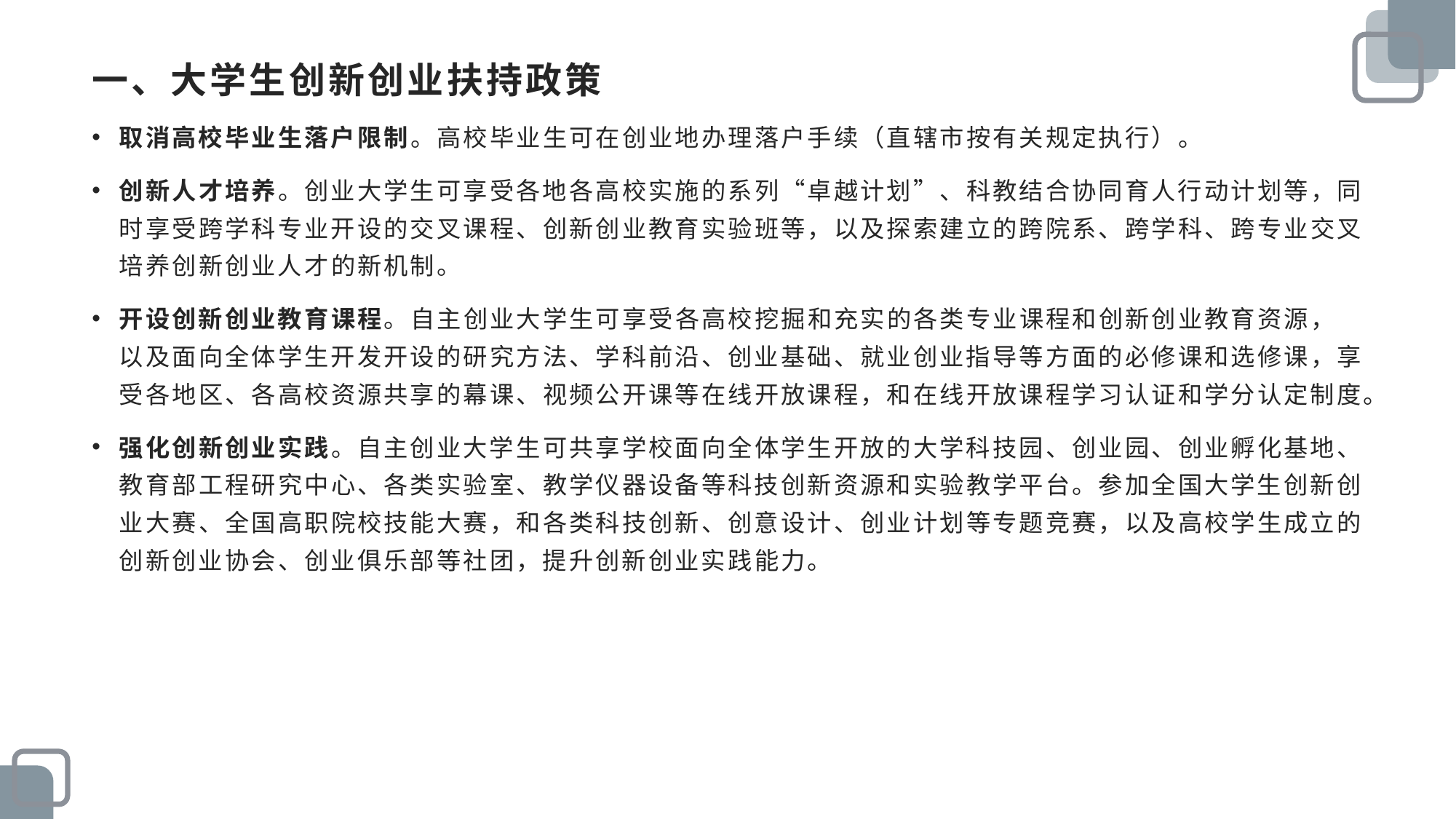

# 一、大学生创新创业扶持政策
取消高校毕业生落户限制。高校毕业生可在创业地办理落户手续（直辖市按有关规定执行）。
创新人才培养。创业大学生可享受各地各高校实施的系列“卓越计划”、科教结合协同育人行动计划等，同时享受跨学科专业开设的交叉课程、创新创业教育实验班等，以及探索建立的跨院系、跨学科、跨专业交叉培养创新创业人才的新机制。
开设创新创业教育课程。自主创业大学生可享受各高校挖掘和充实的各类专业课程和创新创业教育资源， 以及面向全体学生开发开设的研究方法、学科前沿、创业基础、就业创业指导等方面的必修课和选修课，享受各地区、各高校资源共享的幕课、视频公开课等在线开放课程，和在线开放课程学习认证和学分认定制度。
强化创新创业实践。自主创业大学生可共享学校面向全体学生开放的大学科技园、创业园、创业孵化基地、教育部工程研究中心、各类实验室、教学仪器设备等科技创新资源和实验教学平台。参加全国大学生创新创业大赛、全国高职院校技能大赛，和各类科技创新、创意设计、创业计划等专题竞赛，以及高校学生成立的创新创业协会、创业俱乐部等社团，提升创新创业实践能力。